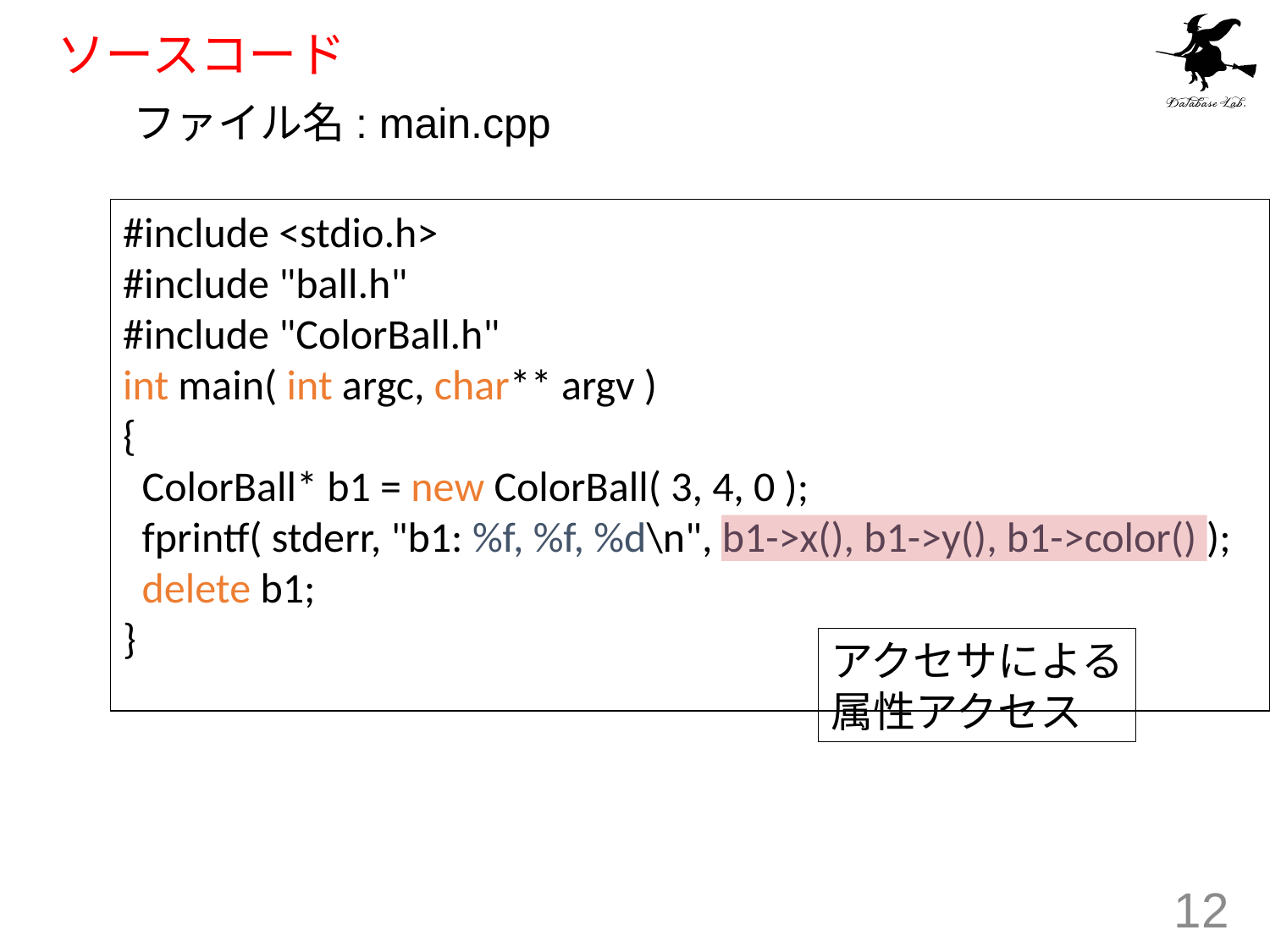

# ソースコード
ファイル名: main.cpp
#include <stdio.h>
#include "ball.h"
#include "ColorBall.h"
int main( int argc, char** argv )
{
  ColorBall* b1 = new ColorBall( 3, 4, 0 );
  fprintf( stderr, "b1: %f, %f, %d\n", b1->x(), b1->y(), b1->color() );
  delete b1;
}

アクセサによる
属性アクセス
12